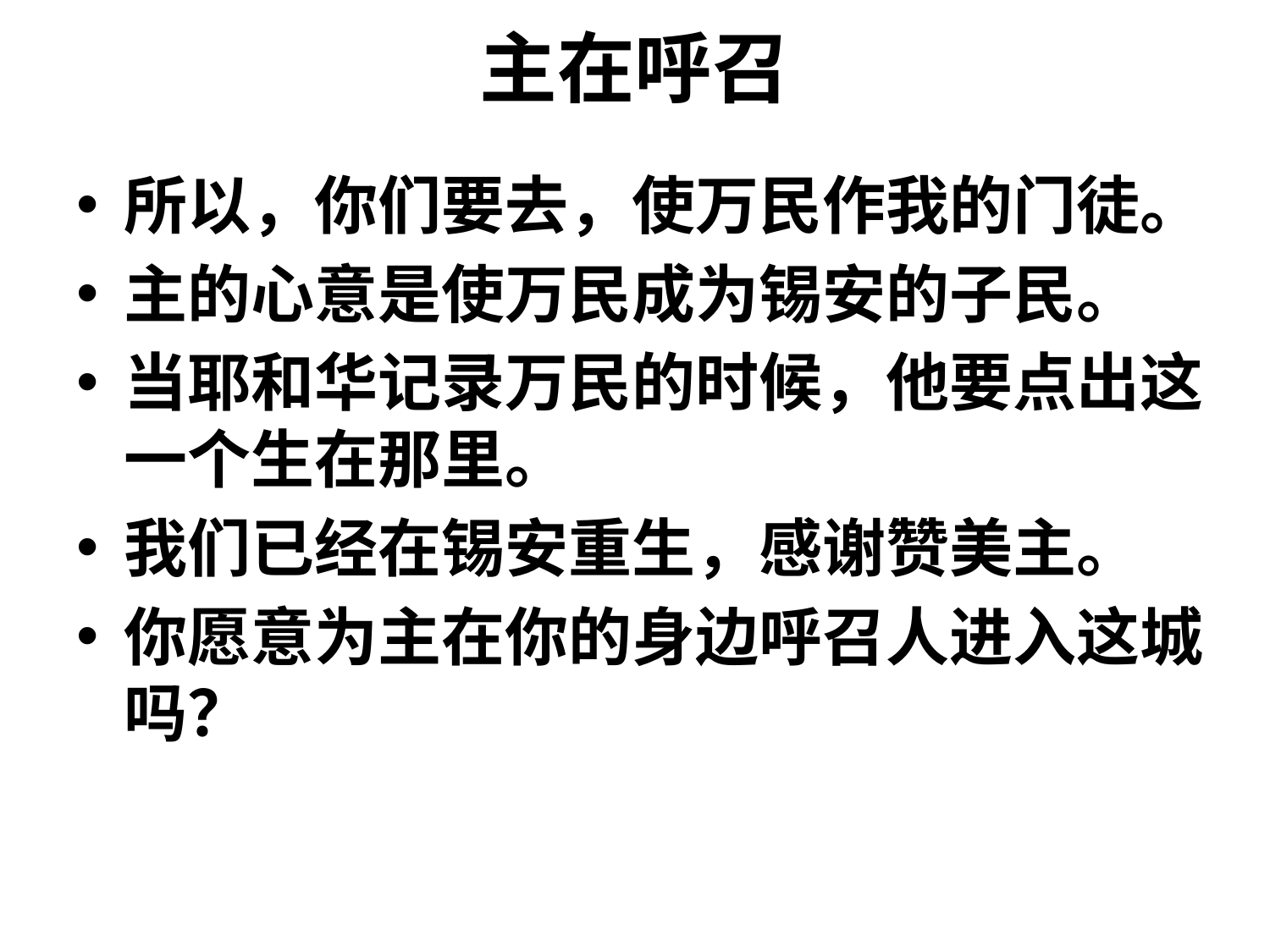

# 主在呼召
所以，你们要去，使万民作我的门徒。
主的心意是使万民成为锡安的子民。
当耶和华记录万民的时候，他要点出这一个生在那里。
我们已经在锡安重生，感谢赞美主。
你愿意为主在你的身边呼召人进入这城吗？